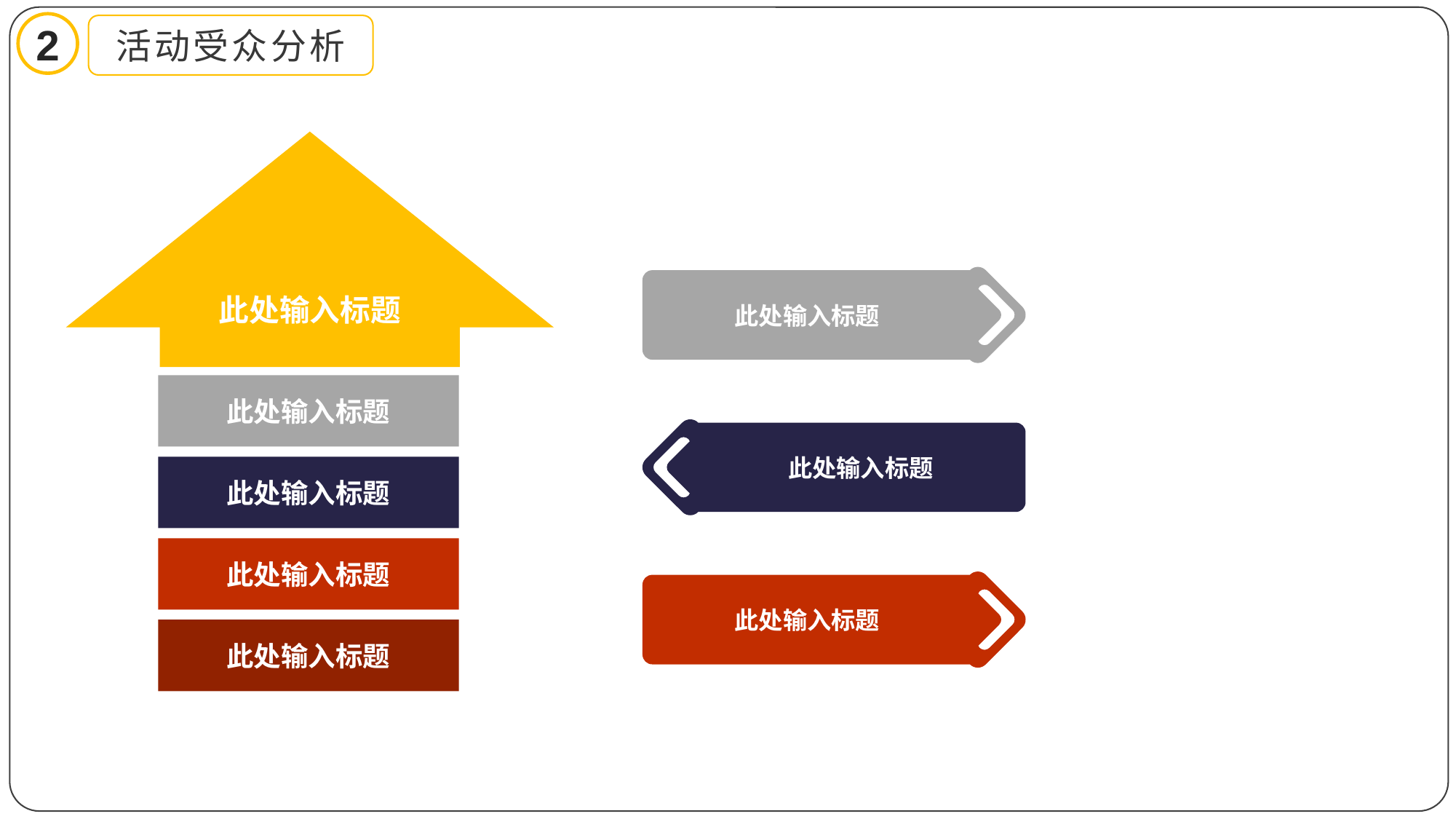

2
活动受众分析
此处输入标题
此处输入标题
此处输入标题
此处输入标题
此处输入标题
此处输入标题
此处输入标题
此处输入标题